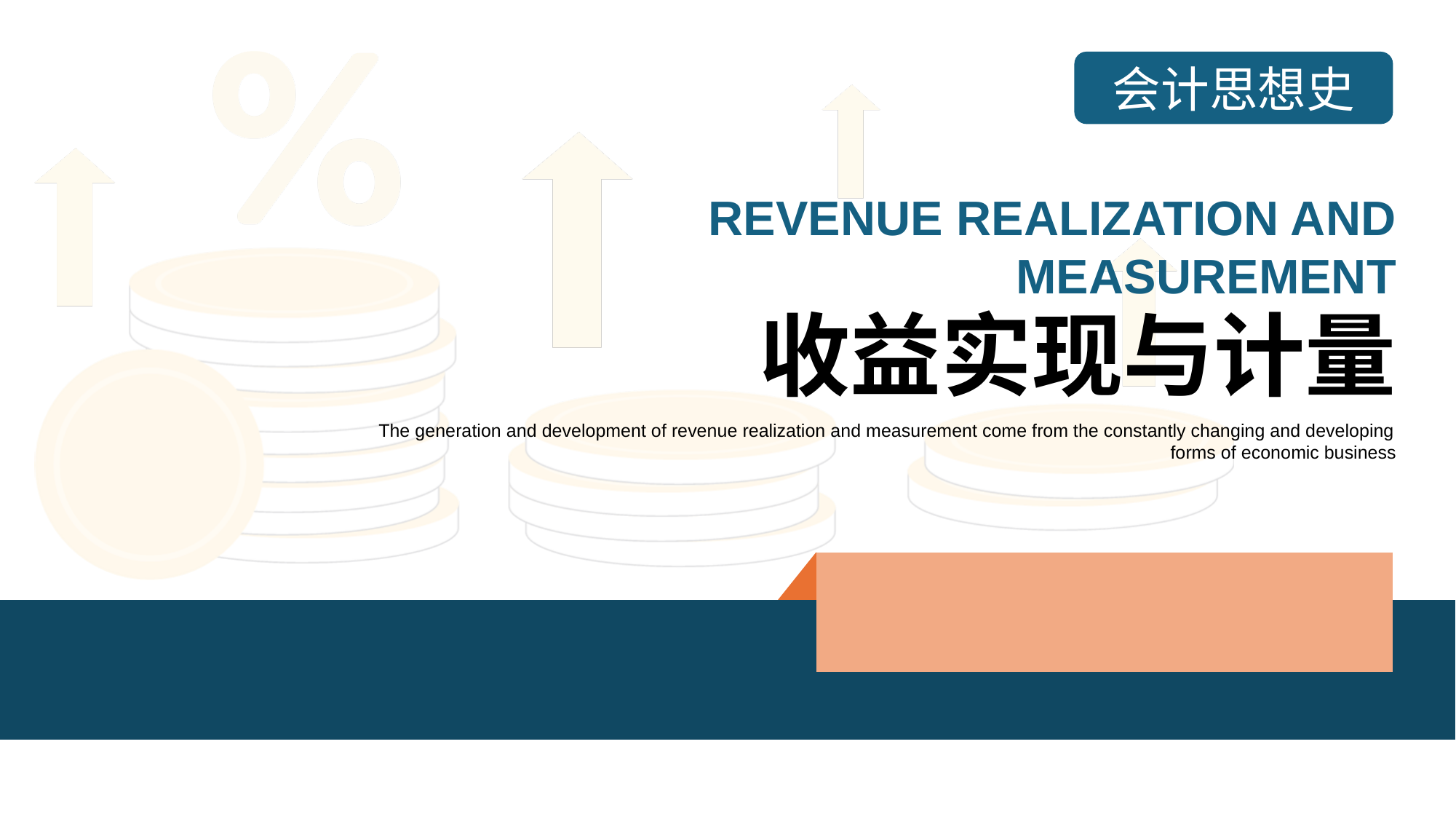

会计思想史
REVENUE REALIZATION AND MEASUREMENT
收益实现与计量
The generation and development of revenue realization and measurement come from the constantly changing and developing forms of economic business